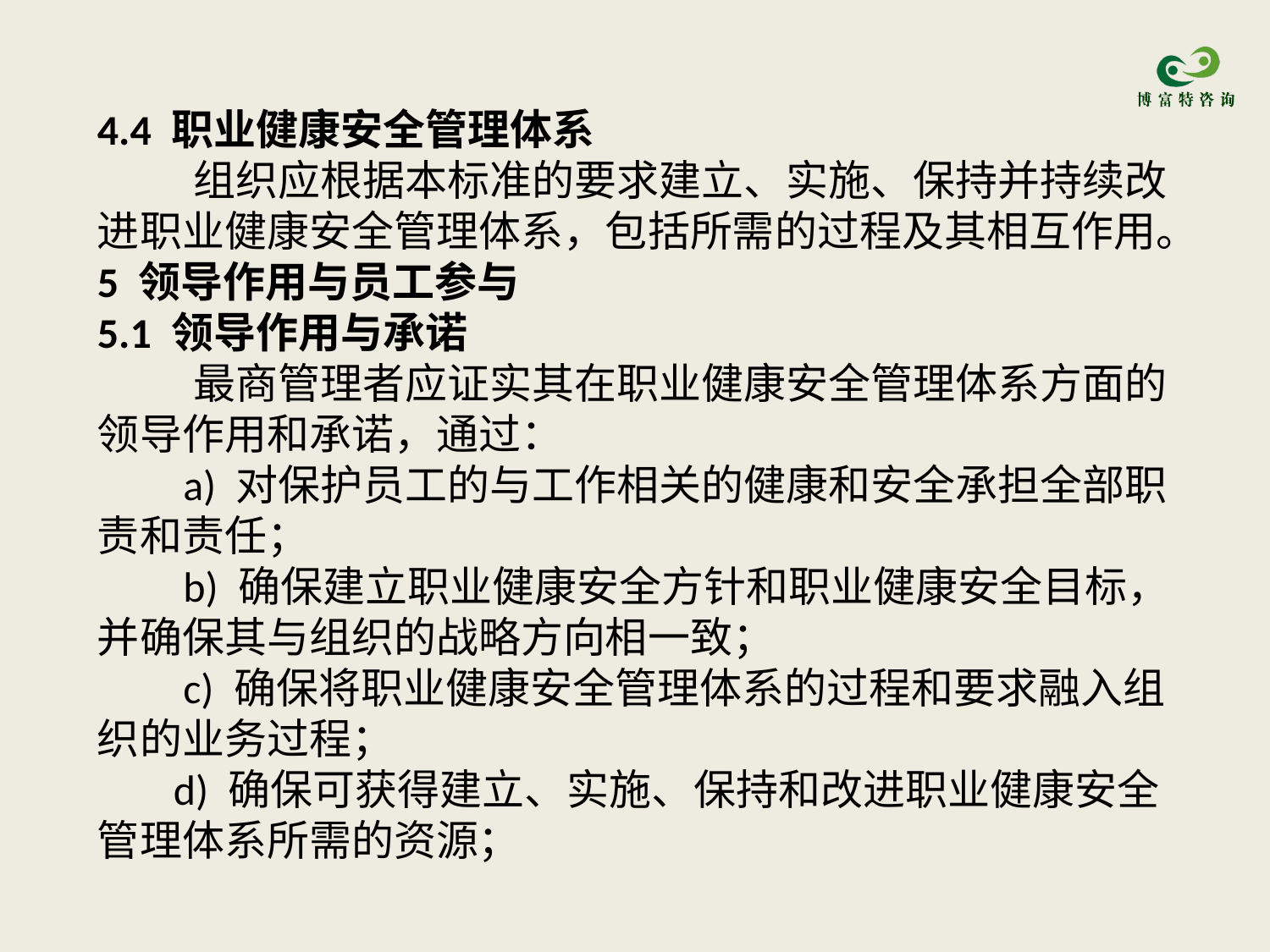

4.4 职业健康安全管理体系
         组织应根据本标准的要求建立、实施、保持并持续改进职业健康安全管理体系，包括所需的过程及其相互作用。
5 领导作用与员工参与
5.1 领导作用与承诺
         最商管理者应证实其在职业健康安全管理体系方面的领导作用和承诺，通过：
         a) 对保护员工的与工作相关的健康和安全承担全部职责和责任；
         b) 确保建立职业健康安全方针和职业健康安全目标，并确保其与组织的战略方向相一致；
         c) 确保将职业健康安全管理体系的过程和要求融入组织的业务过程；
        d) 确保可获得建立、实施、保持和改进职业健康安全管理体系所需的资源；